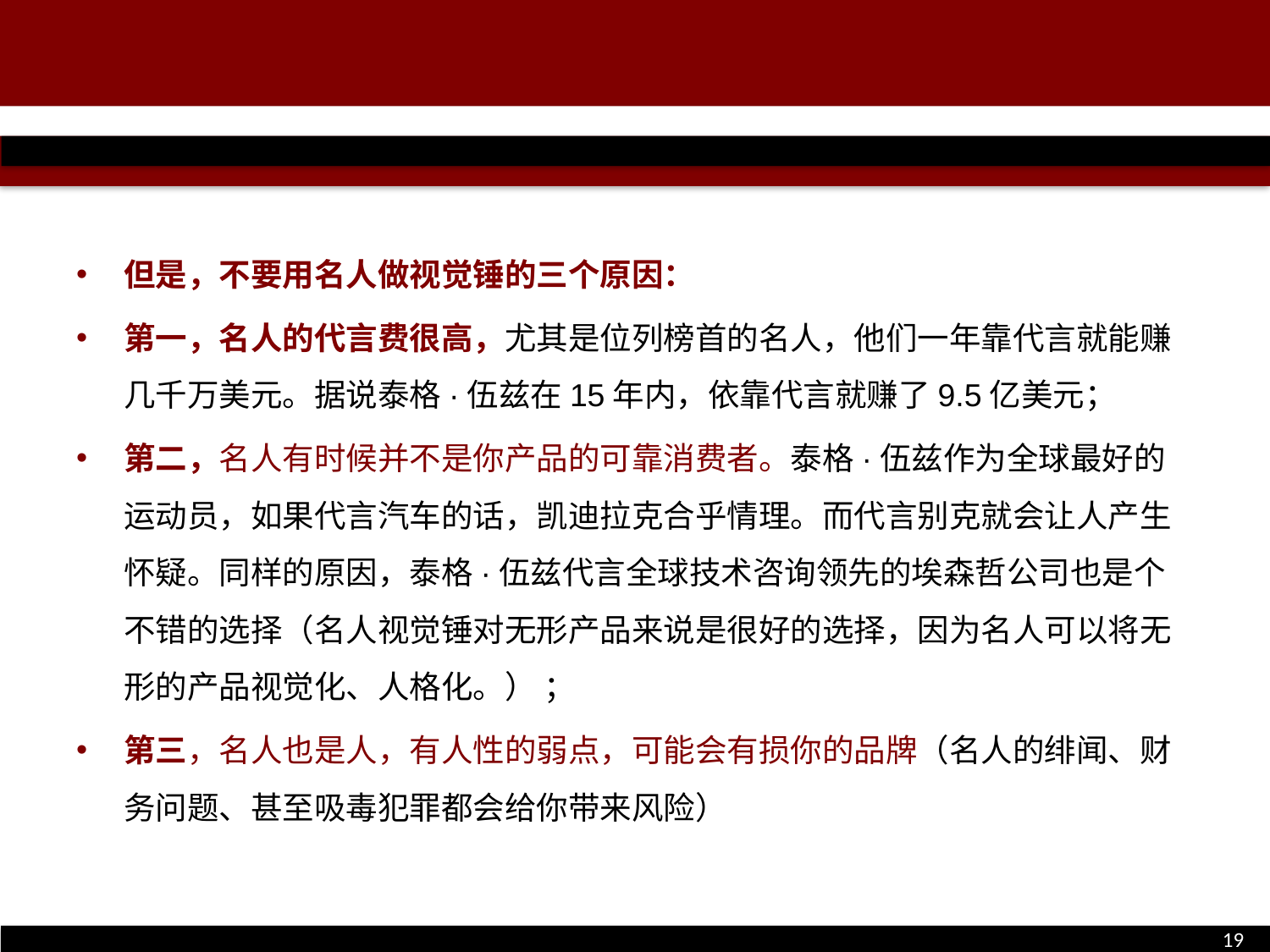

但是，不要用名人做视觉锤的三个原因：
第一，名人的代言费很高，尤其是位列榜首的名人，他们一年靠代言就能赚几千万美元。据说泰格·伍兹在15年内，依靠代言就赚了9.5亿美元；
第二，名人有时候并不是你产品的可靠消费者。泰格·伍兹作为全球最好的运动员，如果代言汽车的话，凯迪拉克合乎情理。而代言别克就会让人产生怀疑。同样的原因，泰格·伍兹代言全球技术咨询领先的埃森哲公司也是个不错的选择（名人视觉锤对无形产品来说是很好的选择，因为名人可以将无形的产品视觉化、人格化。） ；
第三，名人也是人，有人性的弱点，可能会有损你的品牌（名人的绯闻、财务问题、甚至吸毒犯罪都会给你带来风险）